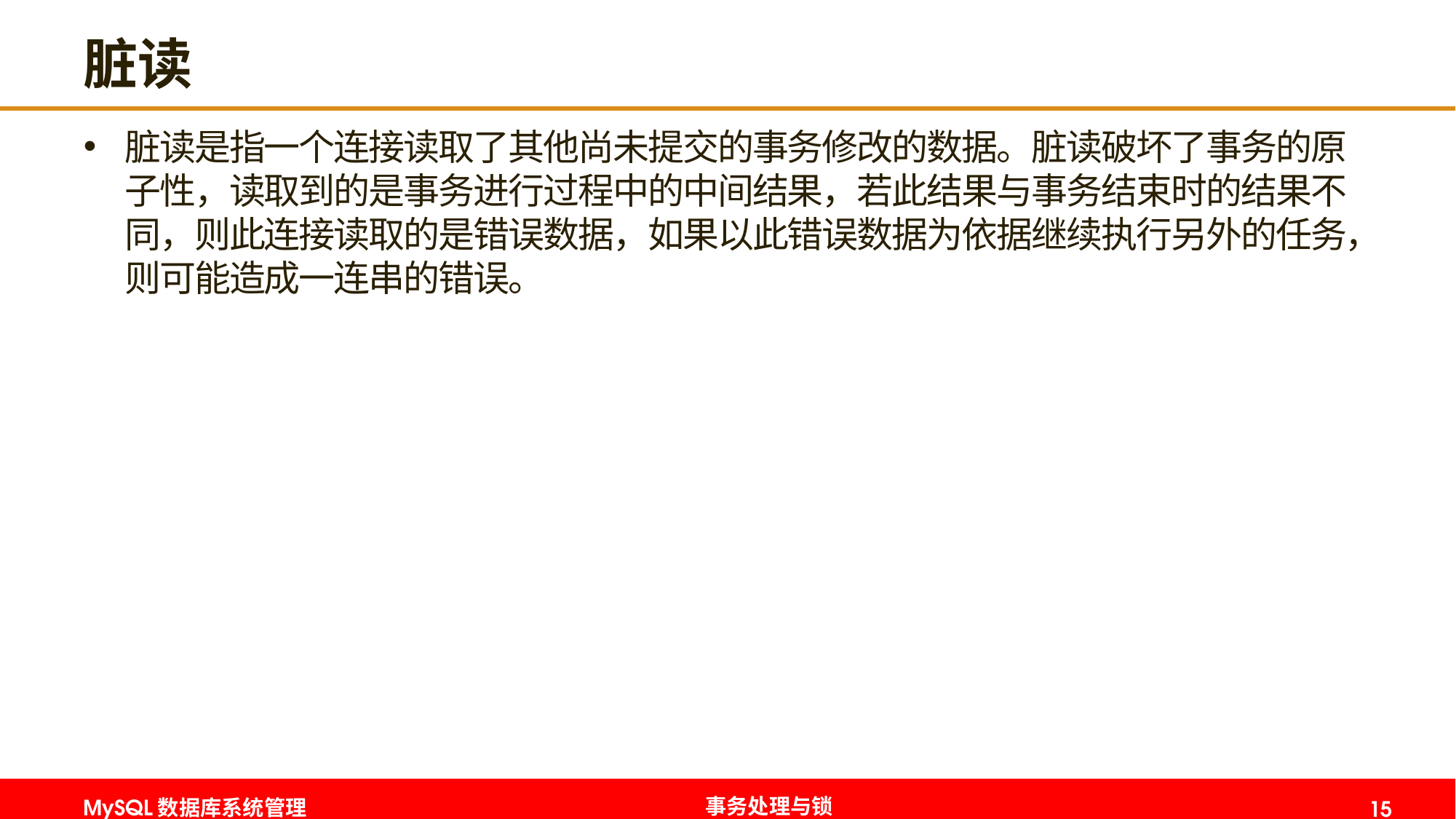

# 脏读
脏读是指一个连接读取了其他尚未提交的事务修改的数据。脏读破坏了事务的原子性，读取到的是事务进行过程中的中间结果，若此结果与事务结束时的结果不同，则此连接读取的是错误数据，如果以此错误数据为依据继续执行另外的任务，则可能造成一连串的错误。